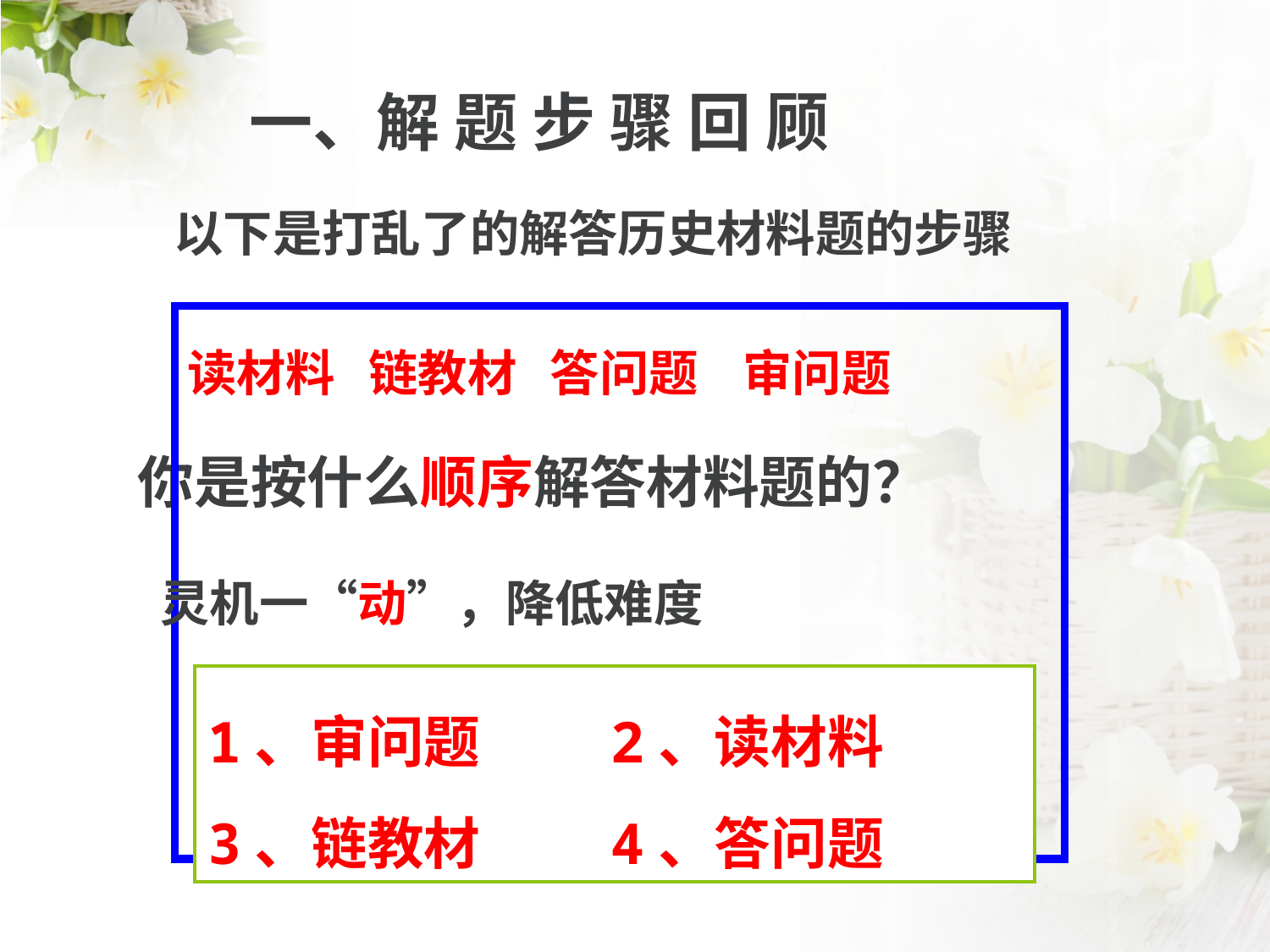

一、解 题 步 骤 回 顾
以下是打乱了的解答历史材料题的步骤
读材料   链教材   答问题    审问题
你是按什么顺序解答材料题的？
灵机一“动”，降低难度
1、审问题         2、读材料
3、链教材         4、答问题